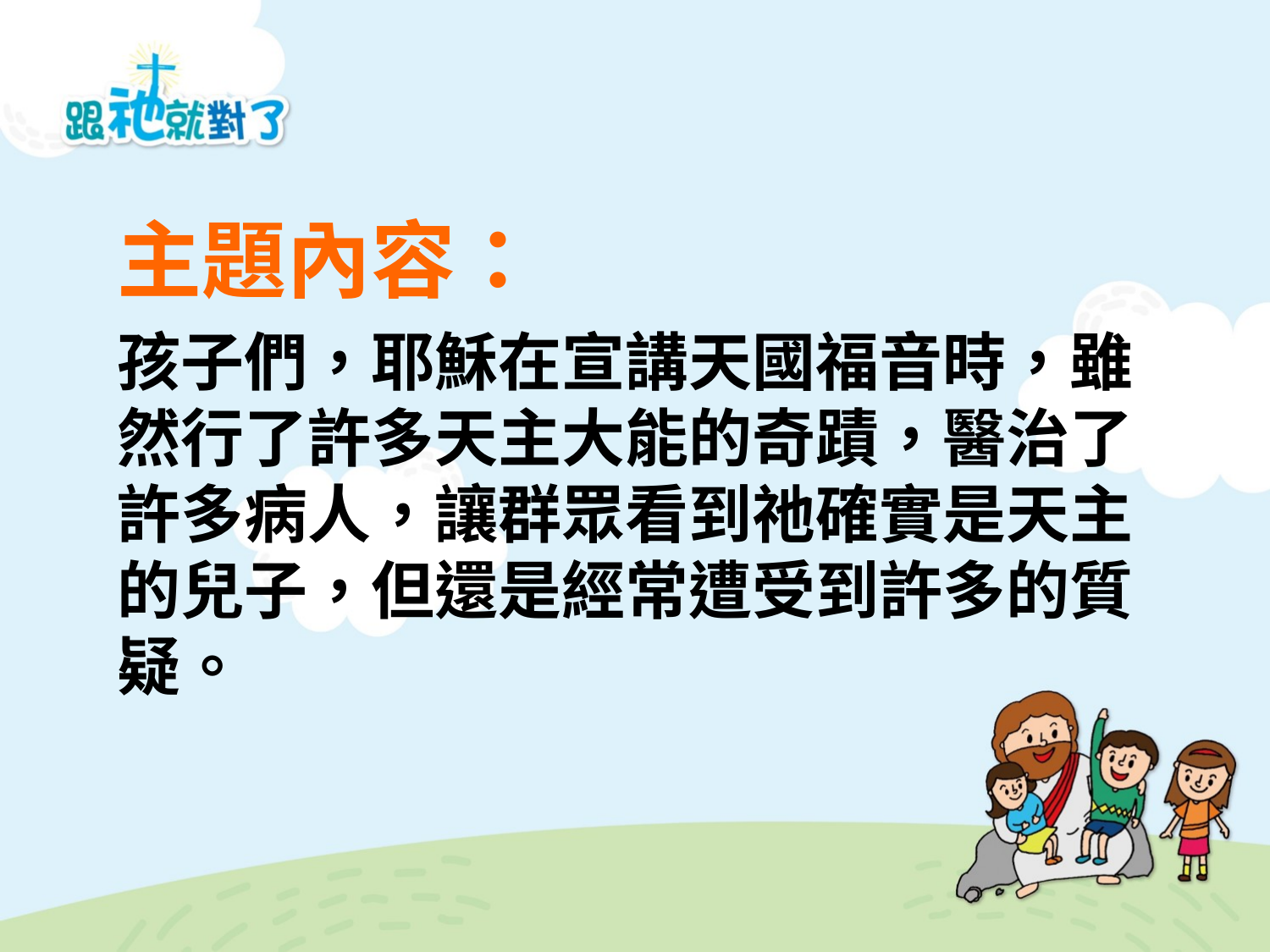

主題內容：
孩子們，耶穌在宣講天國福音時，雖然行了許多天主大能的奇蹟，醫治了許多病人，讓群眾看到祂確實是天主的兒子，但還是經常遭受到許多的質疑。